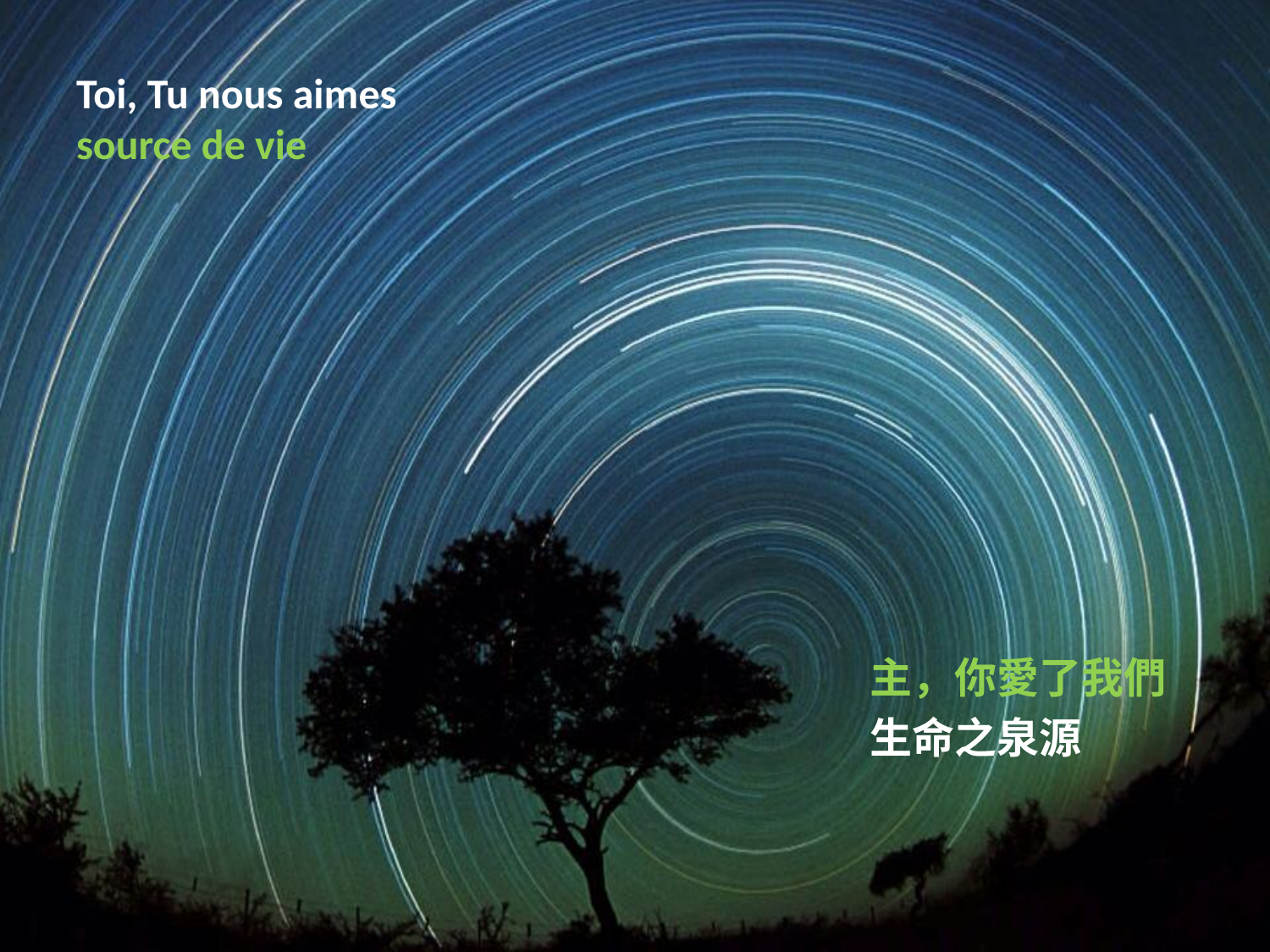

# Toi, Tu nous aimes source de vie
主，你愛了我們
生命之泉源